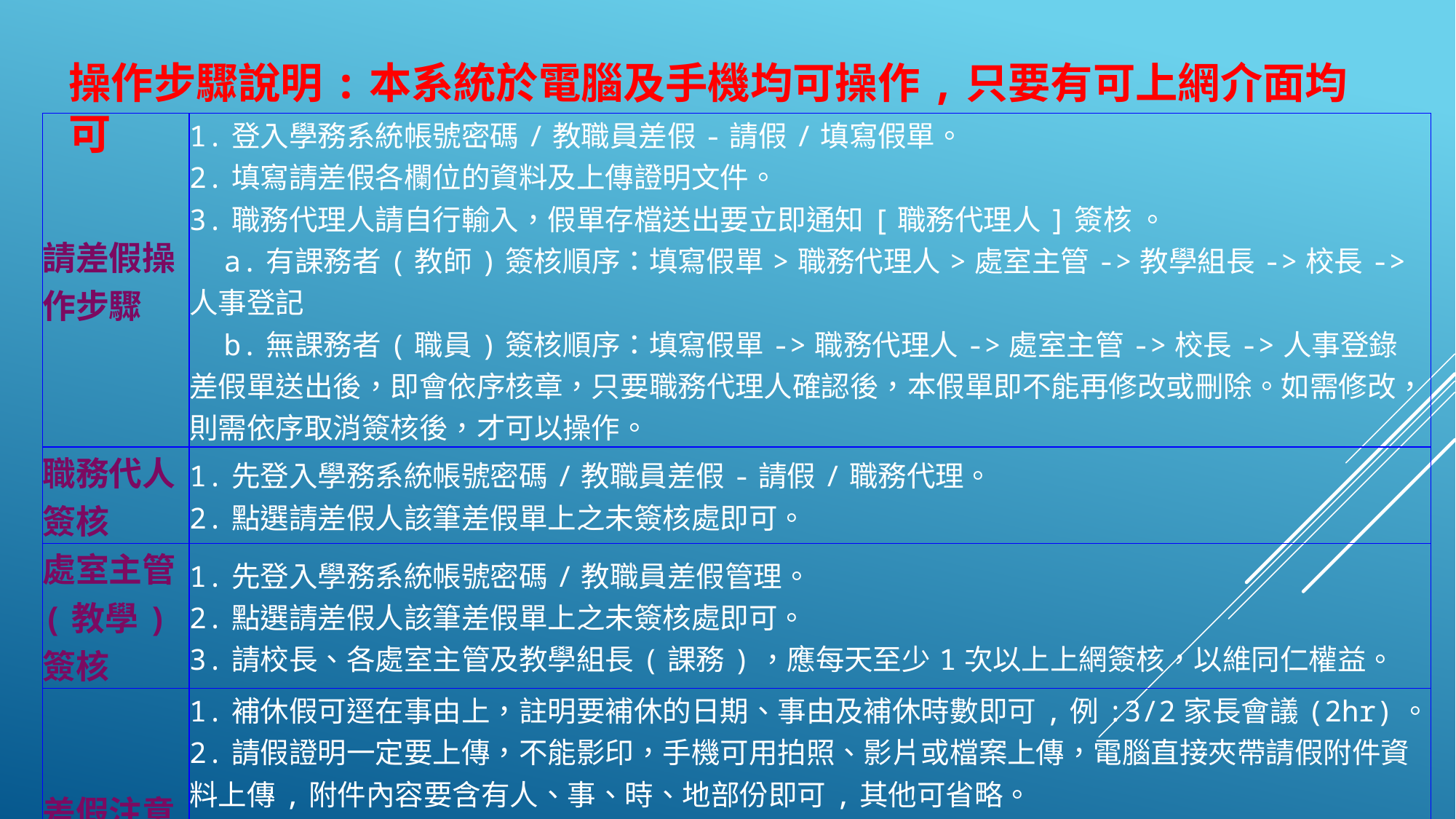

操作步驟說明:本系統於電腦及手機均可操作,只要有可上網介面均可
| 請差假操作步驟 | 1.登入學務系統帳號密碼/教職員差假-請假/填寫假單。 2.填寫請差假各欄位的資料及上傳證明文件。 3.職務代理人請自行輸入，假單存檔送出要立即通知[職務代理人]簽核 。 a.有課務者(教師)簽核順序：填寫假單>職務代理人>處室主管->教學組長->校長->人事登記 b.無課務者(職員)簽核順序：填寫假單->職務代理人->處室主管->校長->人事登錄 差假單送出後，即會依序核章，只要職務代理人確認後，本假單即不能再修改或刪除。如需修改，則需依序取消簽核後，才可以操作。 |
| --- | --- |
| 職務代人簽核 | 1.先登入學務系統帳號密碼/教職員差假-請假/職務代理。 2.點選請差假人該筆差假單上之未簽核處即可。 |
| 處室主管(教學)簽核 | 1.先登入學務系統帳號密碼/教職員差假管理。 2.點選請差假人該筆差假單上之未簽核處即可。 3.請校長、各處室主管及教學組長(課務)，應每天至少1次以上上網簽核，以維同仁權益。 |
| 差假注意事項 | 1.補休假可逕在事由上，註明要補休的日期、事由及補休時數即可,例:3/2家長會議(2hr)。 2.請假證明一定要上傳，不能影印，手機可用拍照、影片或檔案上傳，電腦直接夾帶請假附件資料上傳,附件內容要含有人、事、時、地部份即可,其他可省略。 3.需申請差旅費時，點選假別一定要選[公差假]填入相關資料後，待完成 差旅費簽核後，可印旅費申請單，申請差旅費。 4.學務系統帳號密碼遺失，可洽註冊組林組長(分機125)，操作上有疑義，可洽人事室簡主任(8653424分機116)。 |